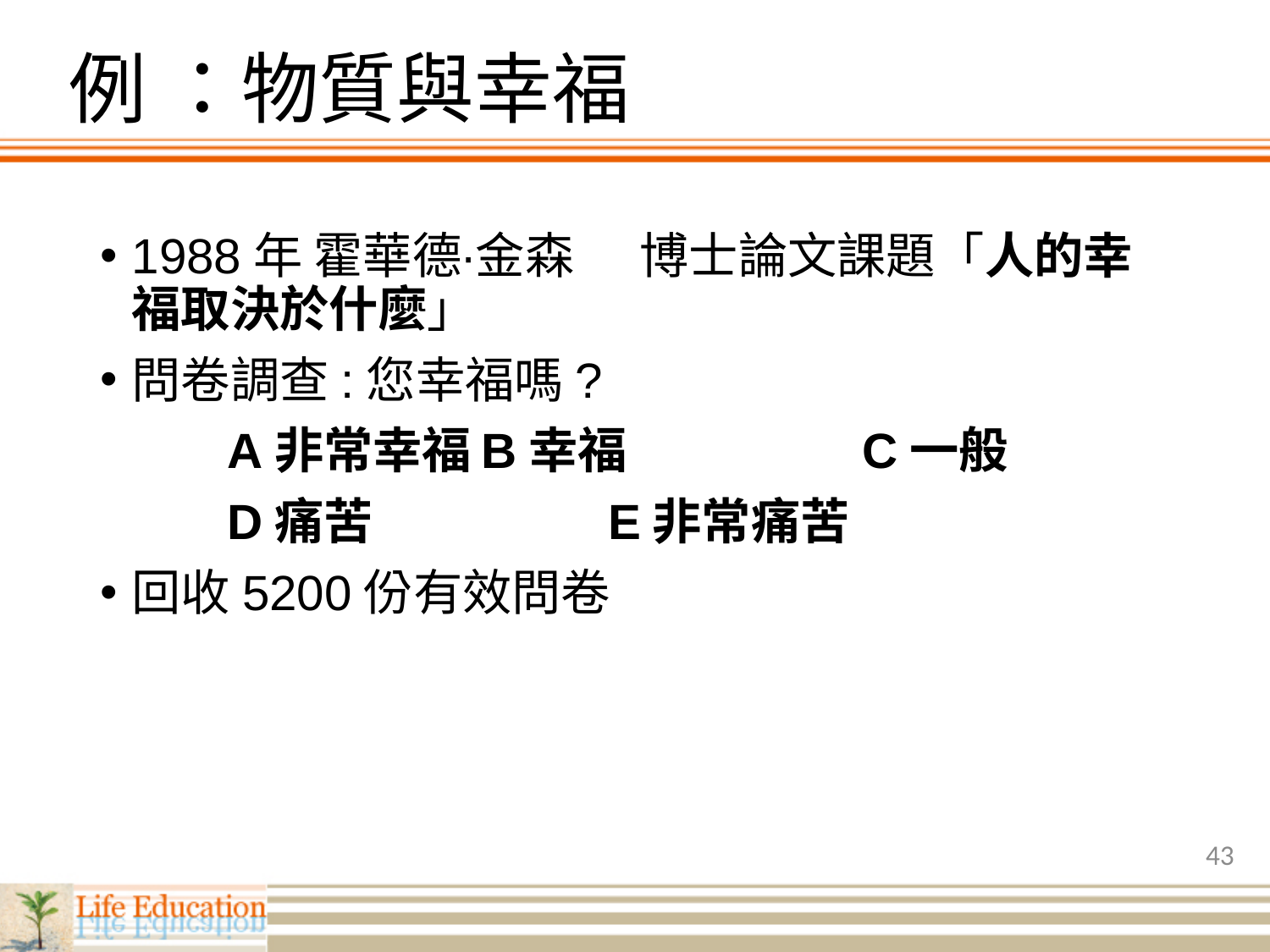

# 例 ：物質與幸福
1988年 霍華德∙金森	博士論文課題「人的幸福取決於什麼」
問卷調查:您幸福嗎?
	A非常幸福	B幸福		C一般
	D痛苦		E非常痛苦
回收5200份有效問卷
43